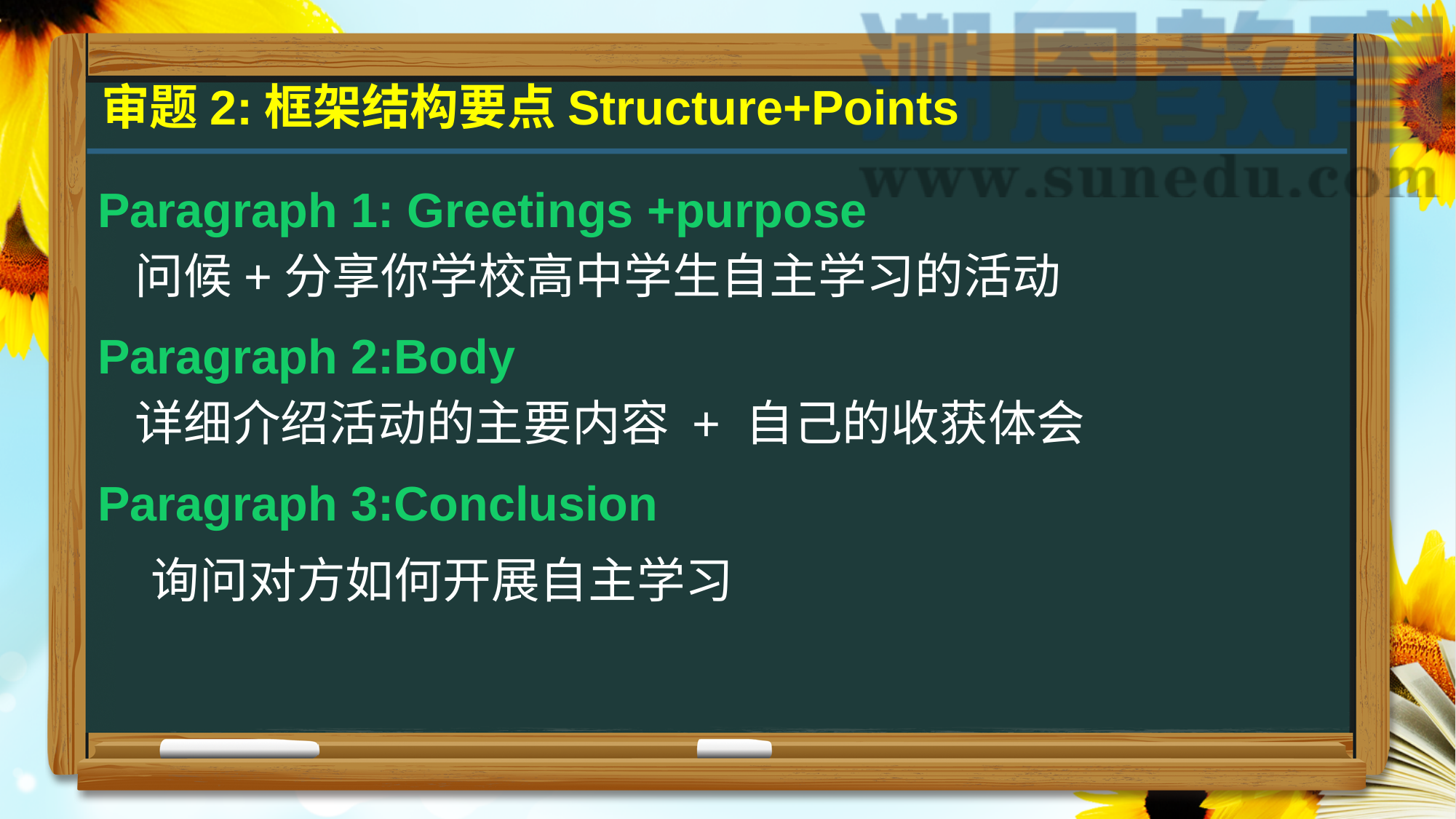

审题2:框架结构要点Structure+Points

Paragraph 1: Greetings +purpose

Paragraph 2:Body

Paragraph 3:Conclusion

问候+分享你学校高中学生自主学习的活动
详细介绍活动的主要内容 + 自己的收获体会
询问对方如何开展自主学习